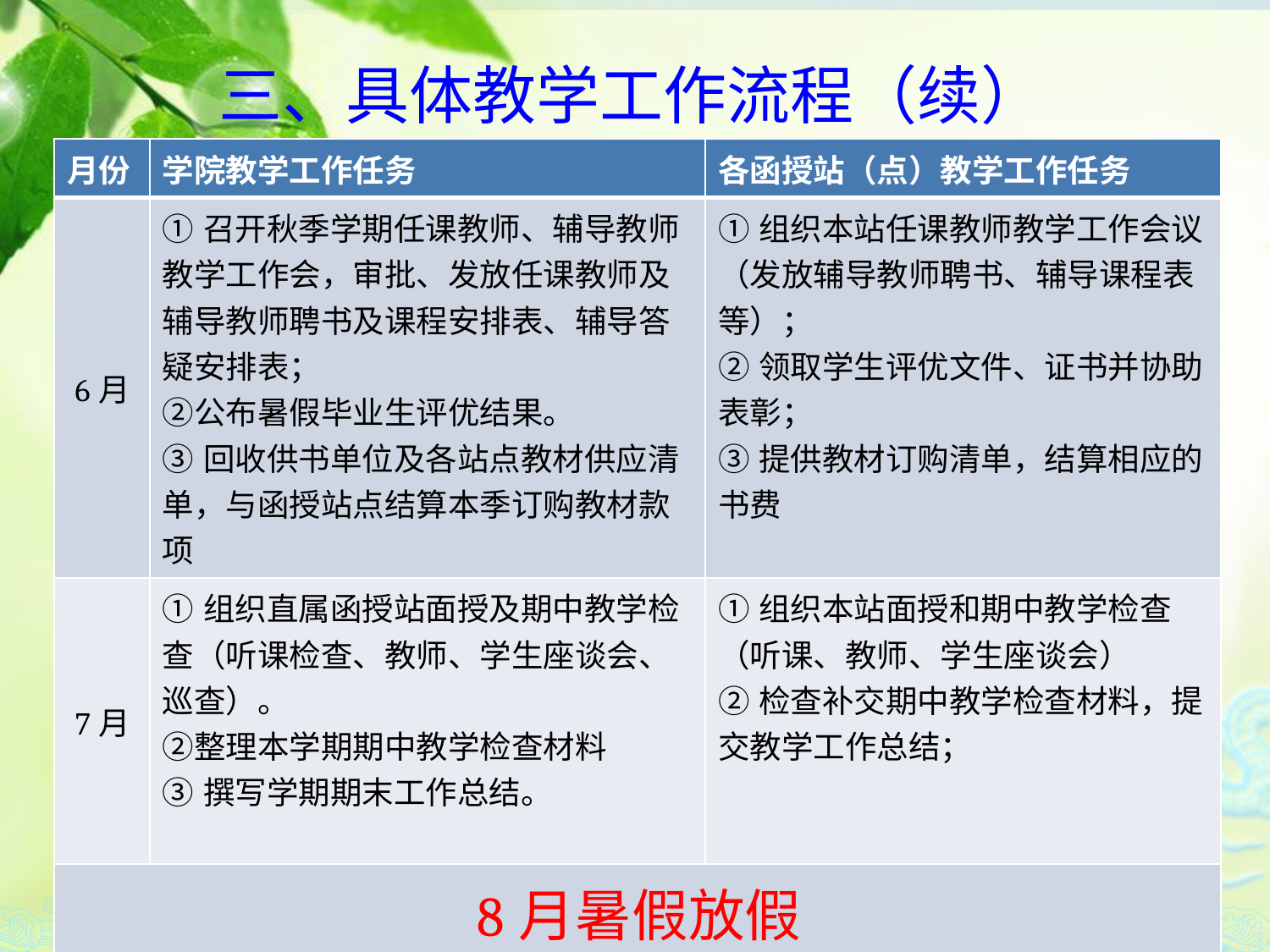

# 三、具体教学工作流程（续）
| 月份 | 学院教学工作任务 | 各函授站（点）教学工作任务 |
| --- | --- | --- |
| 6月 | ①召开秋季学期任课教师、辅导教师教学工作会，审批、发放任课教师及辅导教师聘书及课程安排表、辅导答疑安排表； ②公布暑假毕业生评优结果。 ③回收供书单位及各站点教材供应清单，与函授站点结算本季订购教材款项 | ①组织本站任课教师教学工作会议（发放辅导教师聘书、辅导课程表等）； ②领取学生评优文件、证书并协助表彰； ③提供教材订购清单，结算相应的书费 |
| 7月 | ①组织直属函授站面授及期中教学检查（听课检查、教师、学生座谈会、巡查）。 ②整理本学期期中教学检查材料 ③撰写学期期末工作总结。 | ①组织本站面授和期中教学检查（听课、教师、学生座谈会） ②检查补交期中教学检查材料，提交教学工作总结； |
| 8月暑假放假 |  |  |